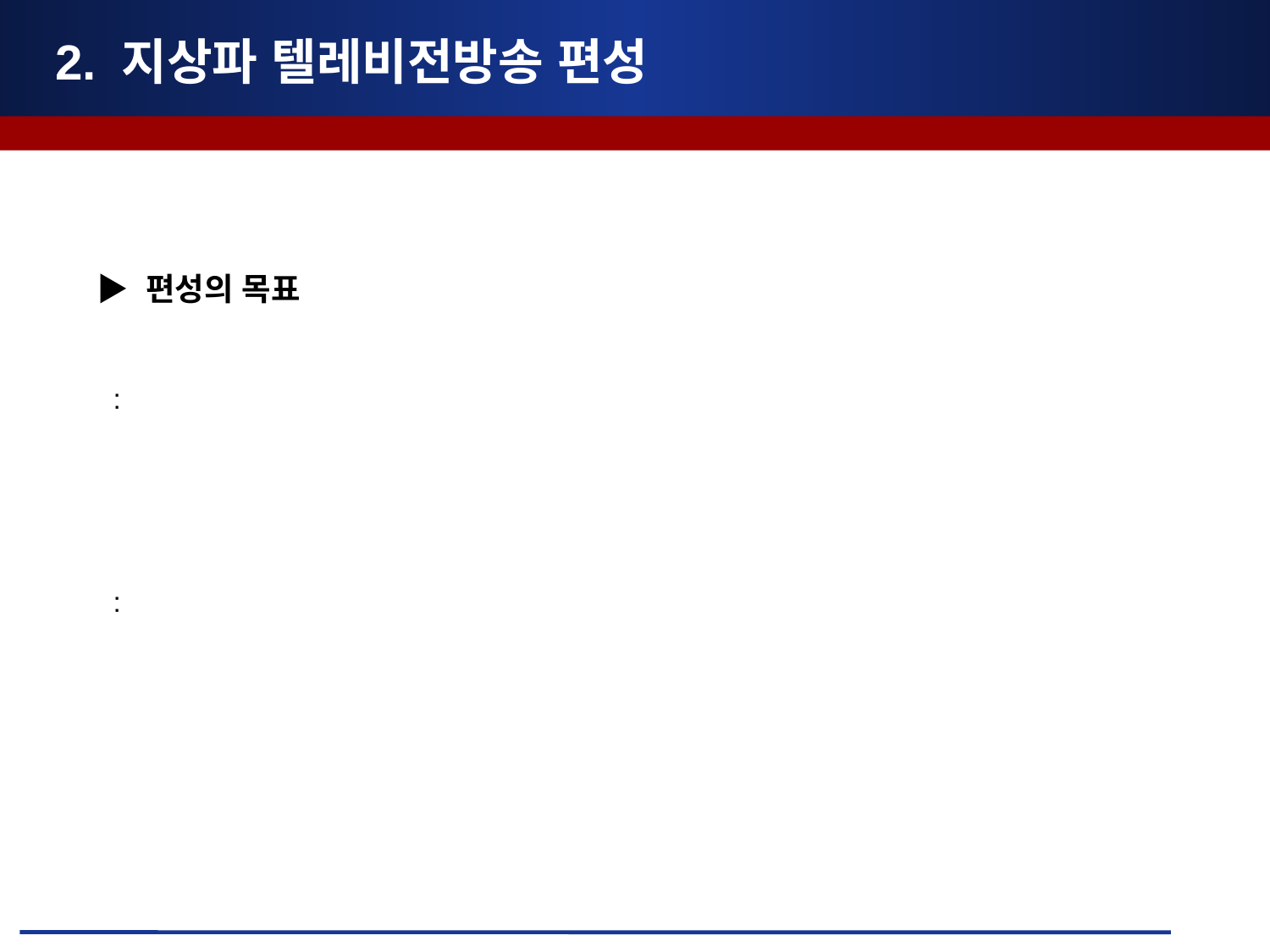

# 2. 지상파 텔레비전방송 편성

▶ 편성의 목표

  :

  :